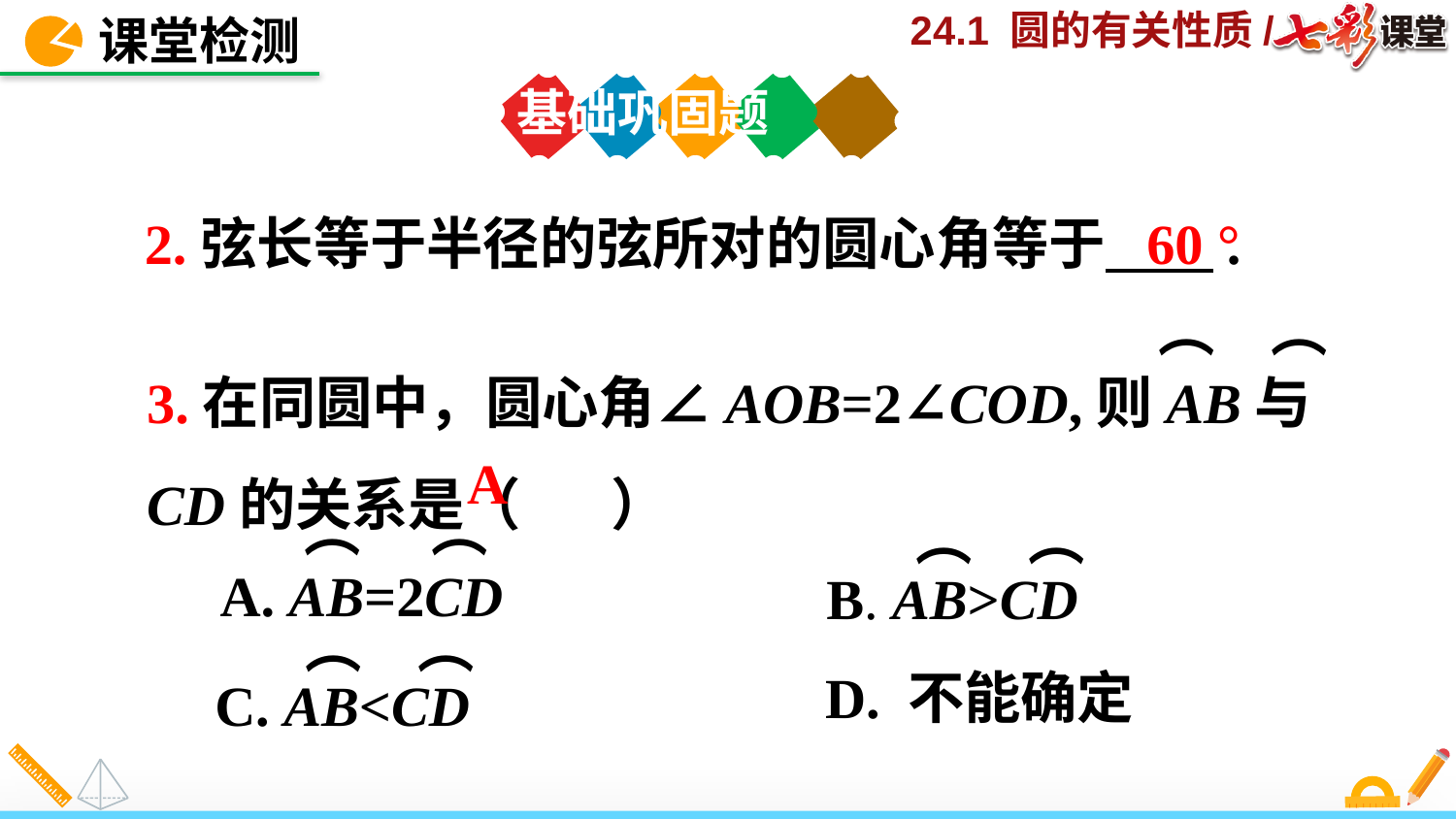

课堂检测

基础巩固题

2.弦长等于半径的弦所对的圆心角等于    　.

60 °
⌒    ⌒
3.在同圆中，圆心角∠AOB=2∠COD,则AB与CD的关系是（       ）
A
⌒     ⌒
A. AB=2CD
⌒    ⌒
C. AB<CD
B. AB>CD
⌒    ⌒
D. 不能确定